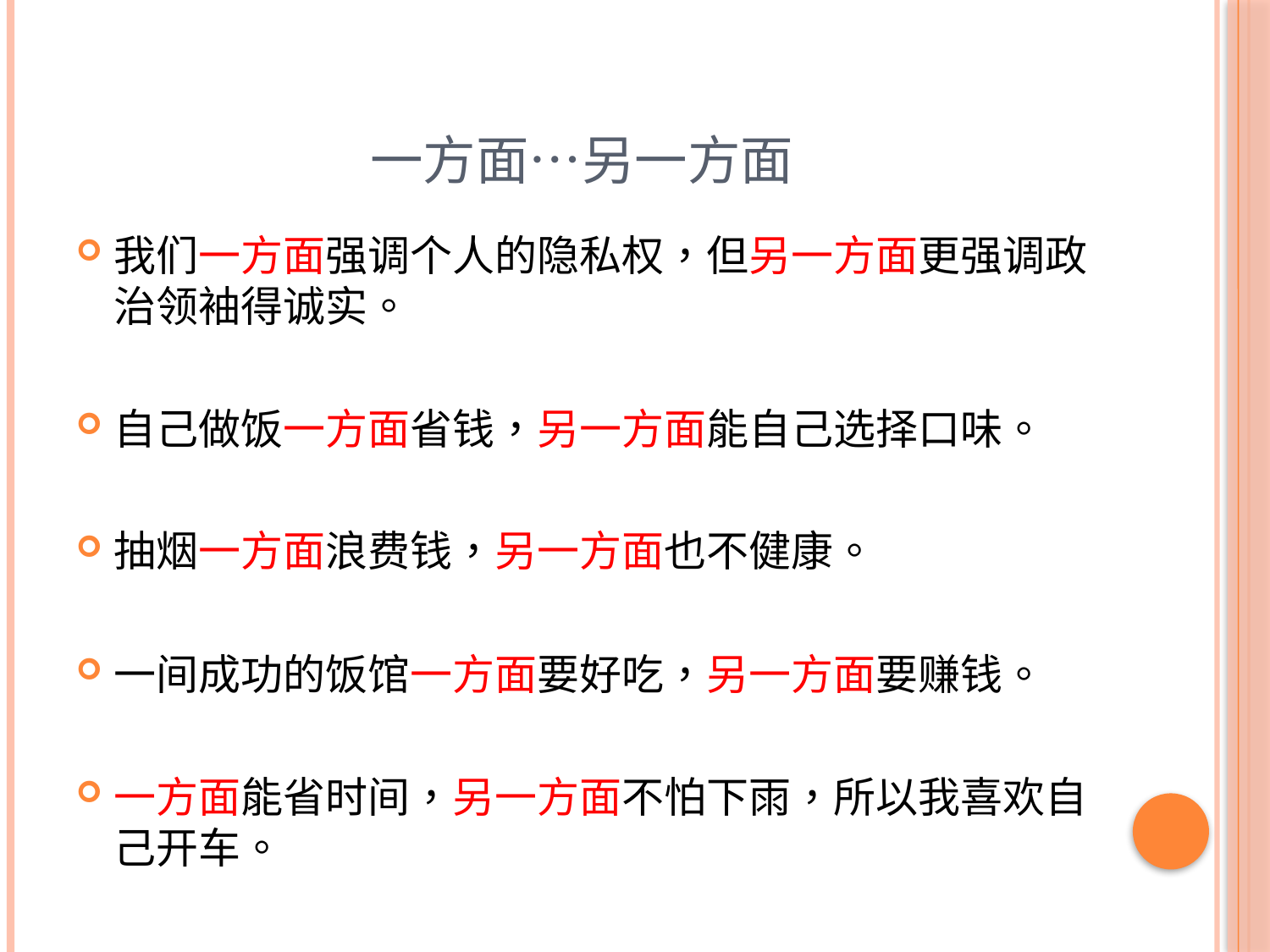

# 一方面…另一方面
我们一方面强调个人的隐私权，但另一方面更强调政治领袖得诚实。

自己做饭一方面省钱，另一方面能自己选择口味。

抽烟一方面浪费钱，另一方面也不健康。

一间成功的饭馆一方面要好吃，另一方面要赚钱。

一方面能省时间，另一方面不怕下雨，所以我喜欢自己开车。